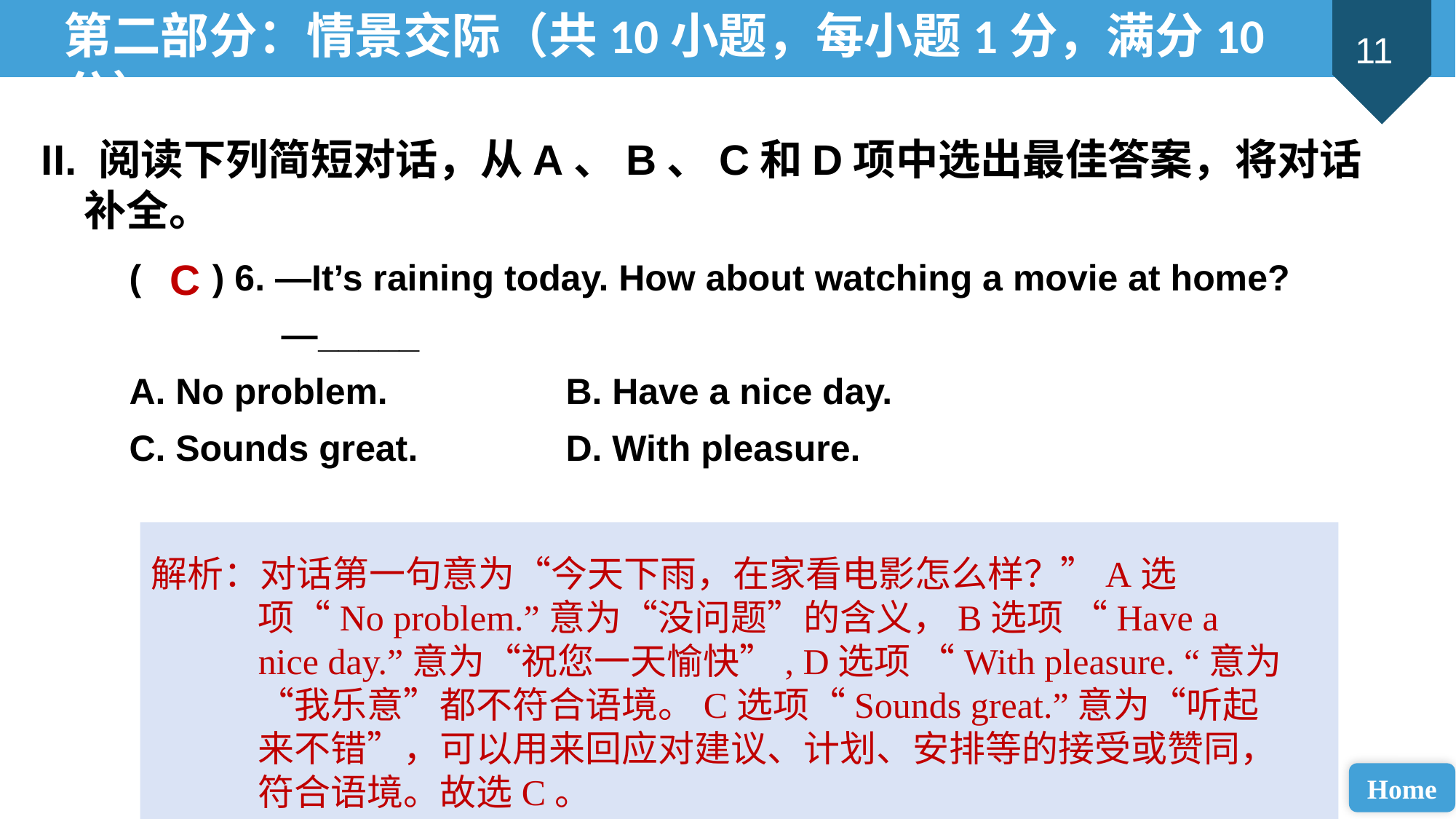

第二部分：情景交际（共10小题，每小题1分，满分10分）
II. 阅读下列简短对话，从A、B、C和D项中选出最佳答案，将对话补全。
(       ) 6. —It’s raining today. How about watching a movie at home?
               —_____
A. No problem. 		B. Have a nice day.
C. Sounds great. 		D. With pleasure.
C

解析：对话第一句意为“今天下雨，在家看电影怎么样？”A选项“No problem.”意为“没问题”的含义，B选项 “Have a nice day.”意为“祝您一天愉快”, D选项 “With pleasure. “意为“我乐意”都不符合语境。C选项“Sounds great.”意为“听起来不错”，可以用来回应对建议、计划、安排等的接受或赞同，符合语境。故选C。